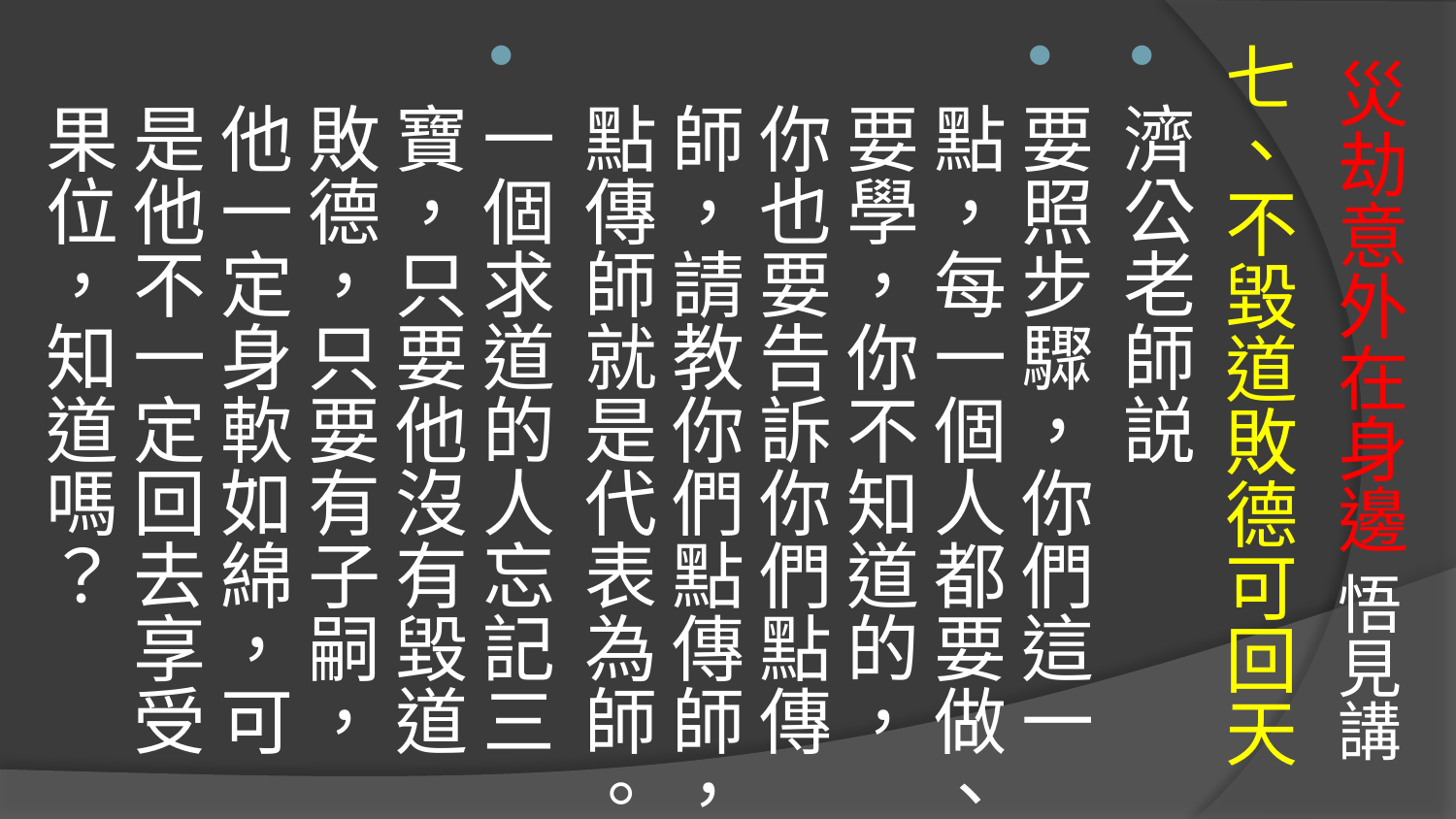

七、不毀道敗德可回天
濟公老師説
要照步驟，你們這一點，每一個人都要做、要學，你不知道的，你也要告訴你們點傳師，請教你們點傳師，點傳師就是代表為師。
一個求道的人忘記三寶，只要他沒有毀道敗德，只要有子嗣，他一定身軟如綿，可是他不一定回去享受果位，知道嗎？
# 災劫意外在身邊 悟見講